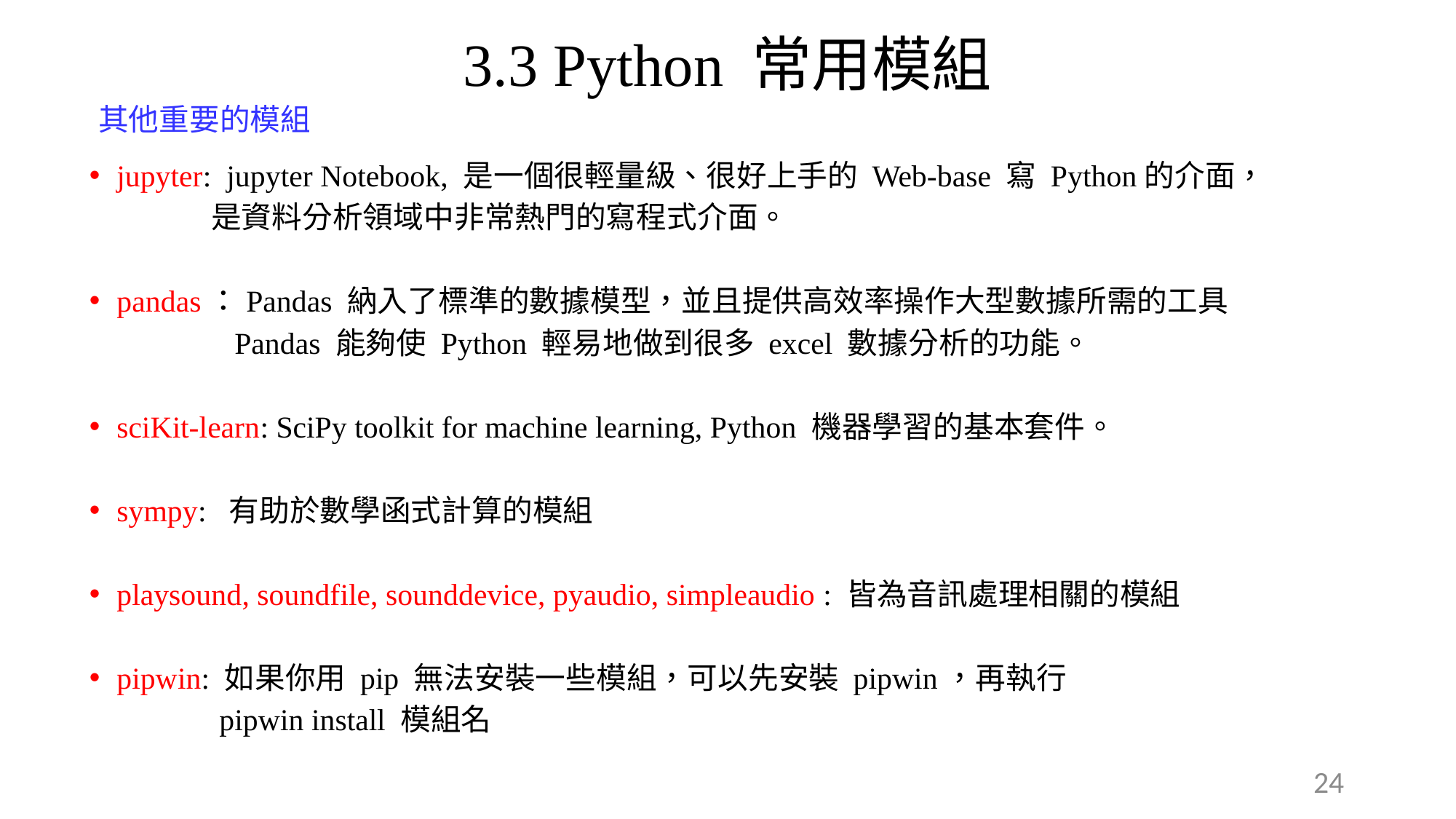

3.3 Python 常用模組
其他重要的模組
jupyter:  jupyter Notebook, 是一個很輕量級、很好上手的 Web-base 寫 Python的介面，
                 是資料分析領域中非常熱門的寫程式介面。

pandas：Pandas 納入了標準的數據模型，並且提供高效率操作大型數據所需的工具
                   Pandas 能夠使 Python 輕易地做到很多 excel 數據分析的功能。

sciKit-learn: SciPy toolkit for machine learning, Python 機器學習的基本套件。

sympy:  有助於數學函式計算的模組

playsound, soundfile, sounddevice, pyaudio, simpleaudio : 皆為音訊處理相關的模組

pipwin: 如果你用 pip 無法安裝一些模組，可以先安裝 pipwin，再執行
                 pipwin install 模組名
24